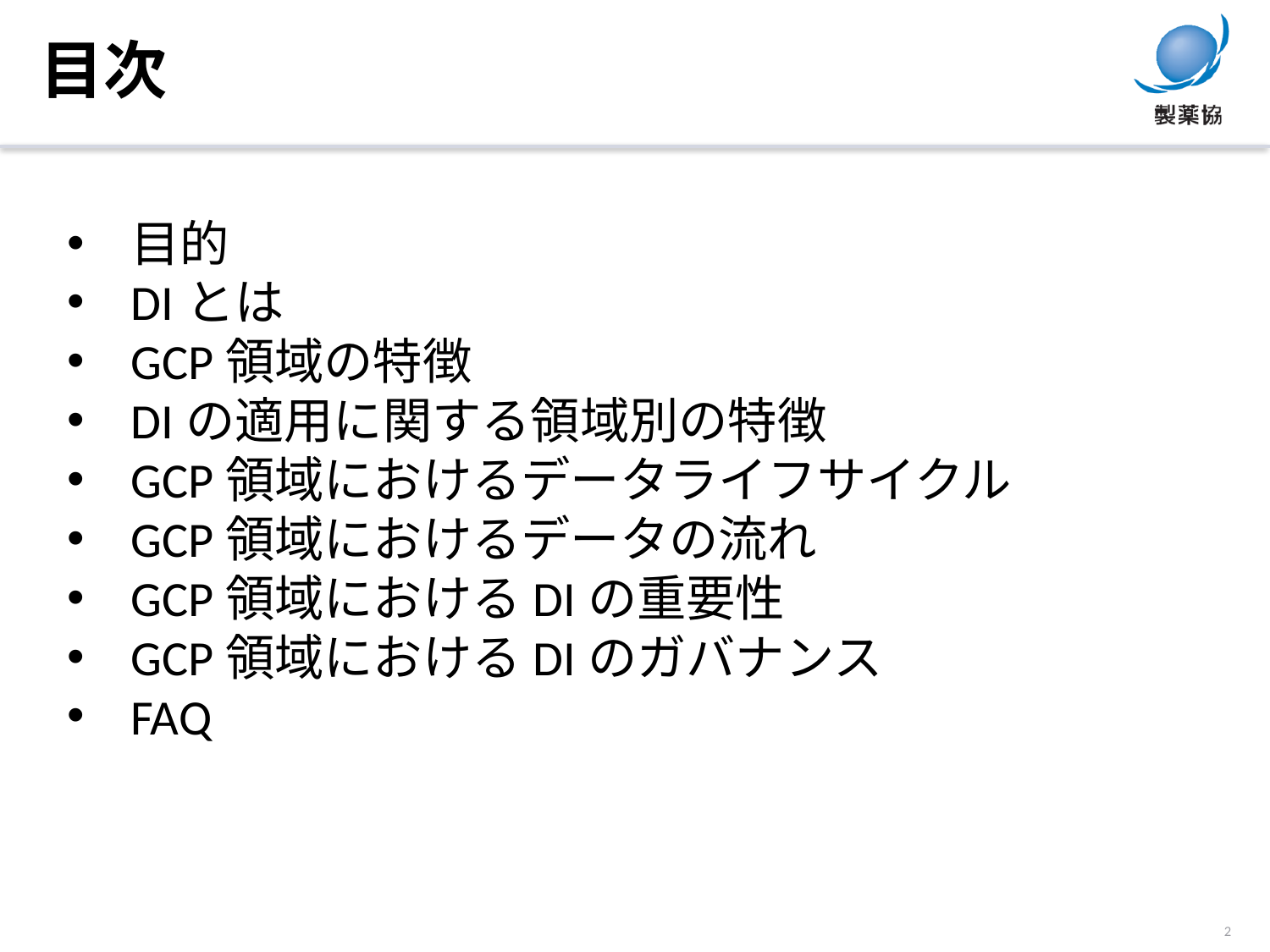

目次
目的
DIとは
GCP領域の特徴
DIの適用に関する領域別の特徴
GCP領域におけるデータライフサイクル
GCP領域におけるデータの流れ
GCP領域におけるDIの重要性
GCP領域におけるDIのガバナンス
FAQ
2